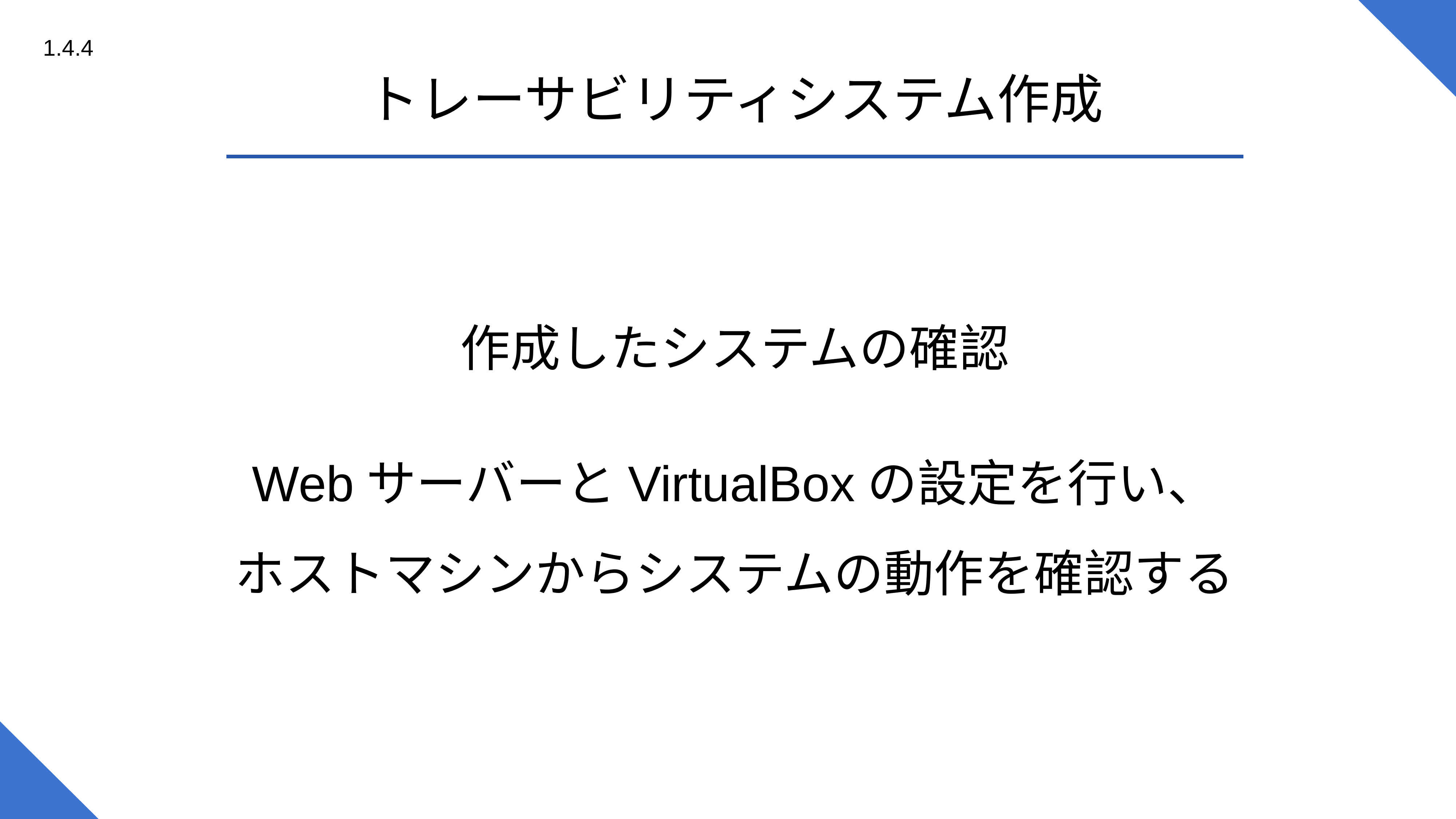

1.4.4
トレーサビリティシステム作成
作成したシステムの確認
WebサーバーとVirtualBoxの設定を行い、
ホストマシンからシステムの動作を確認する
33